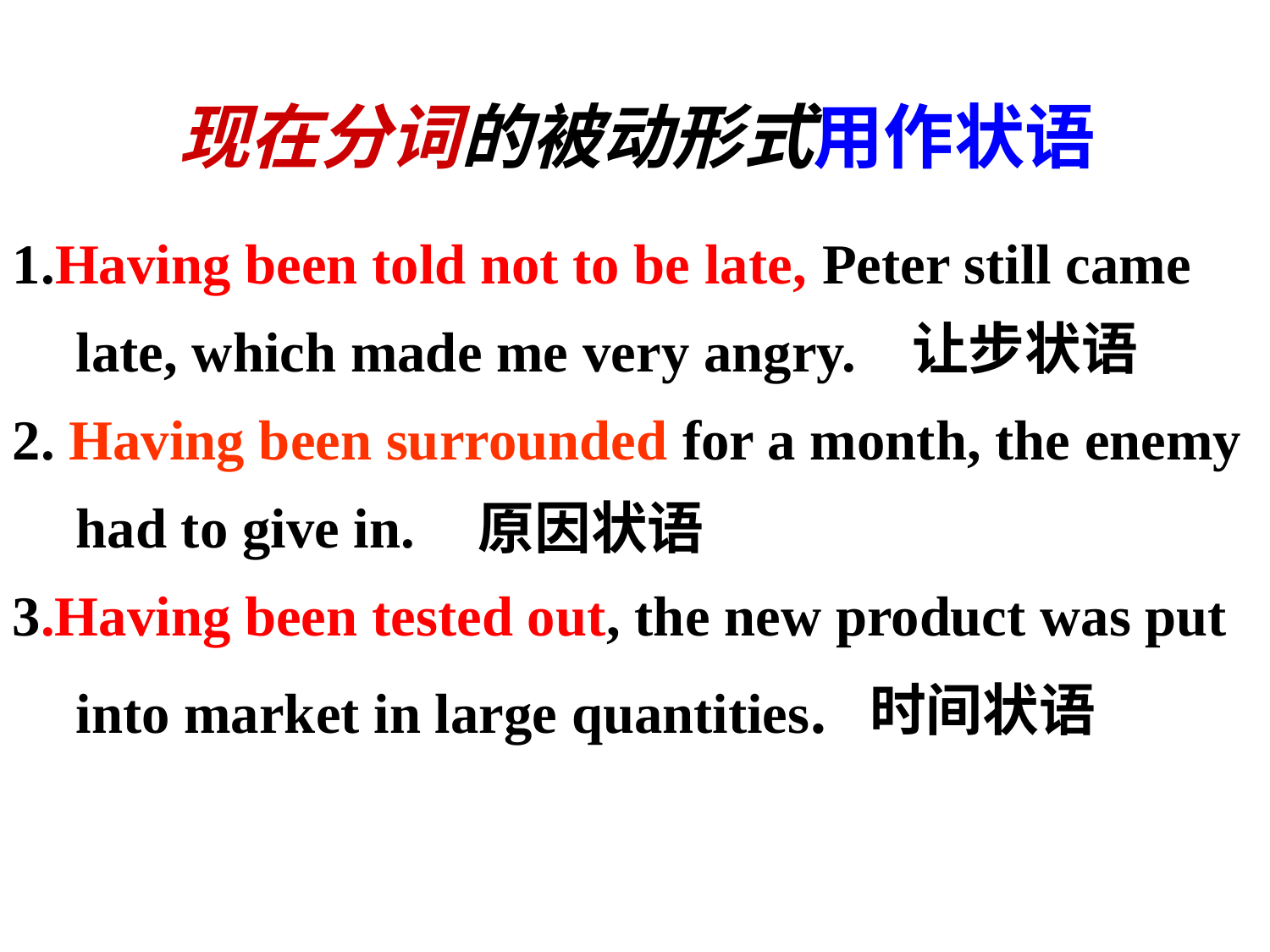

现在分词的被动形式用作状语
1.Having been told not to be late, Peter still came late, which made me very angry.
2. Having been surrounded for a month, the enemy had to give in.
3.Having been tested out, the new product was put into market in large quantities.
让步状语
原因状语
时间状语